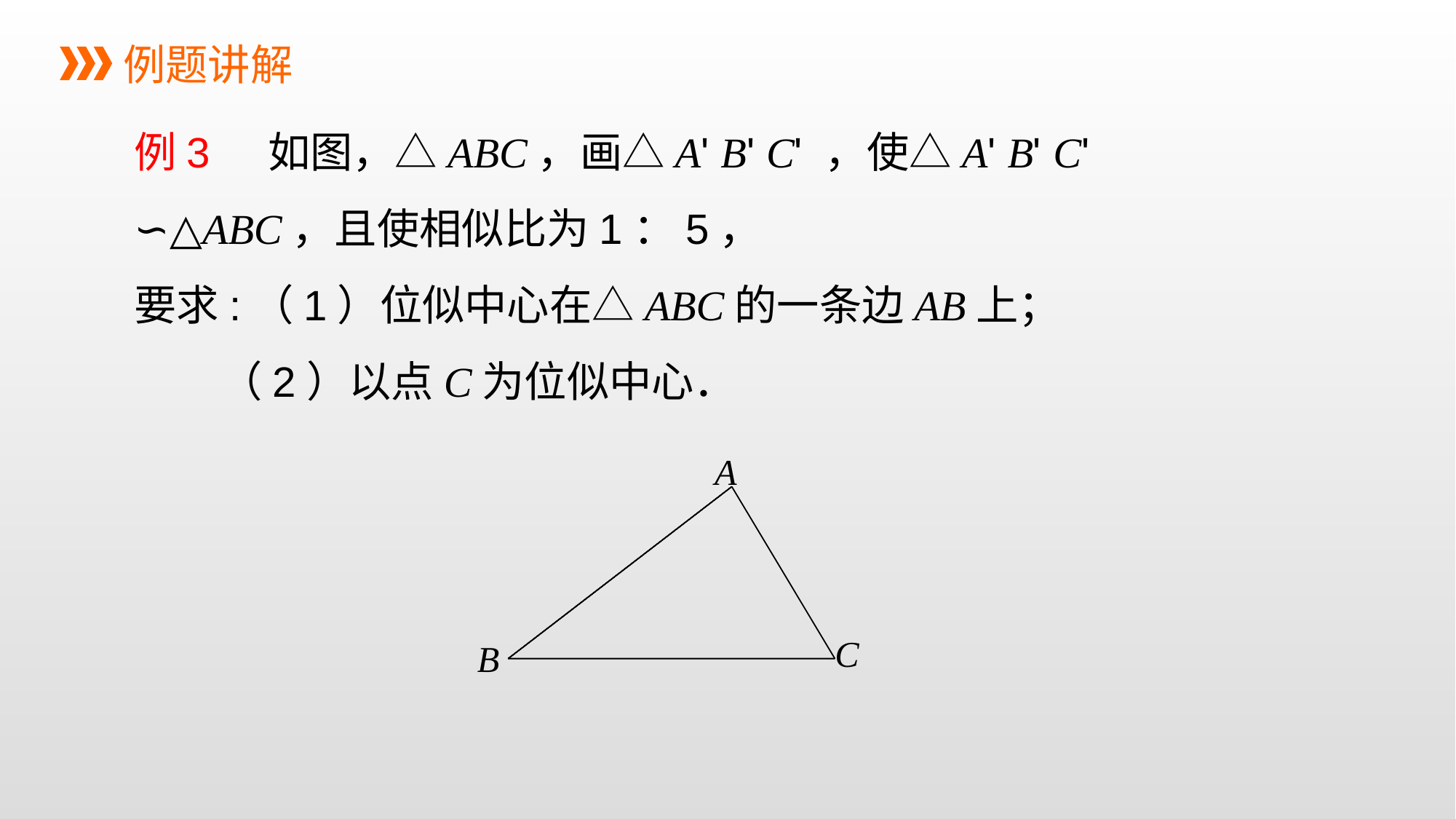

例题讲解

例3    如图，△ABC，画△A' B' C' ，使△A' B' C' ∽△ABC，且使相似比为1：5，
要求:（1）位似中心在△ABC的一条边AB上；
        （2）以点C为位似中心．
A

C
B